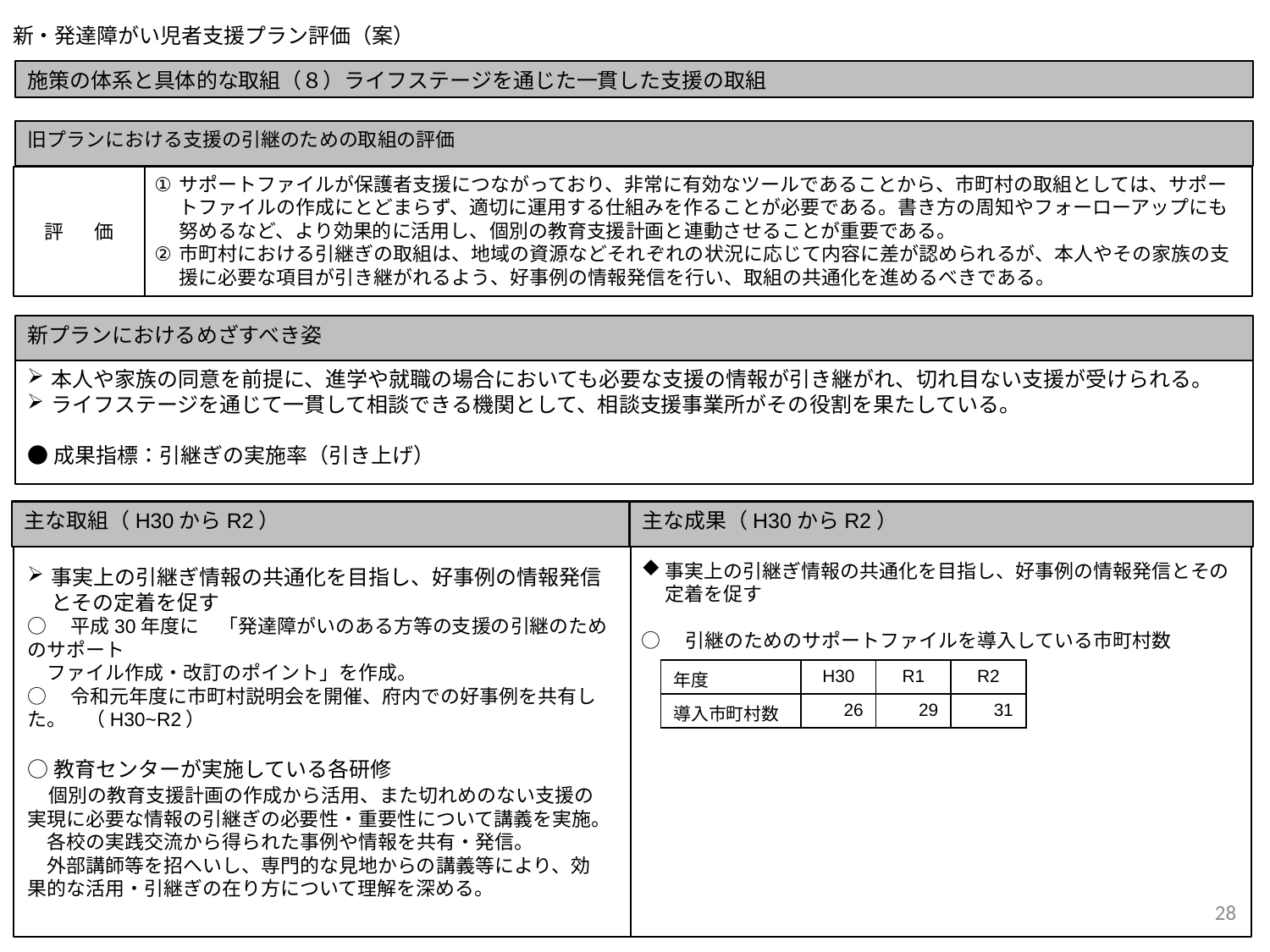

# 新・発達障がい児者支援プラン評価（案）
施策の体系と具体的な取組（８）ライフステージを通じた一貫した支援の取組
旧プランにおける支援の引継のための取組の評価
サポートファイルが保護者支援につながっており、非常に有効なツールであることから、市町村の取組としては、サポートファイルの作成にとどまらず、適切に運用する仕組みを作ることが必要である。書き方の周知やフォーローアップにも努めるなど、より効果的に活用し、個別の教育支援計画と連動させることが重要である。
市町村における引継ぎの取組は、地域の資源などそれぞれの状況に応じて内容に差が認められるが、本人やその家族の支援に必要な項目が引き継がれるよう、好事例の情報発信を行い、取組の共通化を進めるべきである。
評       価

新プランにおけるめざすべき姿
本人や家族の同意を前提に、進学や就職の場合においても必要な支援の情報が引き継がれ、切れ目ない支援が受けられる。
ライフステージを通じて一貫して相談できる機関として、相談支援事業所がその役割を果たしている。

●成果指標：引継ぎの実施率（引き上げ）

主な取組（H30からR2）
主な成果（H30からR2）

事実上の引継ぎ情報の共通化を目指し、好事例の情報発信とその定着を促す

○　引継のためのサポートファイルを導入している市町村数

事実上の引継ぎ情報の共通化を目指し、好事例の情報発信とその定着を促す
○　平成30年度に　「発達障がいのある方等の支援の引継のためのサポート
　ファイル作成・改訂のポイント」を作成。
○　令和元年度に市町村説明会を開催、府内での好事例を共有した。　（H30~R2）

○教育センターが実施している各研修
　個別の教育支援計画の作成から活用、また切れめのない支援の実現に必要な情報の引継ぎの必要性・重要性について講義を実施。
　各校の実践交流から得られた事例や情報を共有・発信。
　外部講師等を招へいし、専門的な見地からの講義等により、効果的な活用・引継ぎの在り方について理解を深める。
| 年度 | H30 | R1 | R2 |
| --- | --- | --- | --- |
| 導入市町村数 | 26 | 29 | 31 |

28